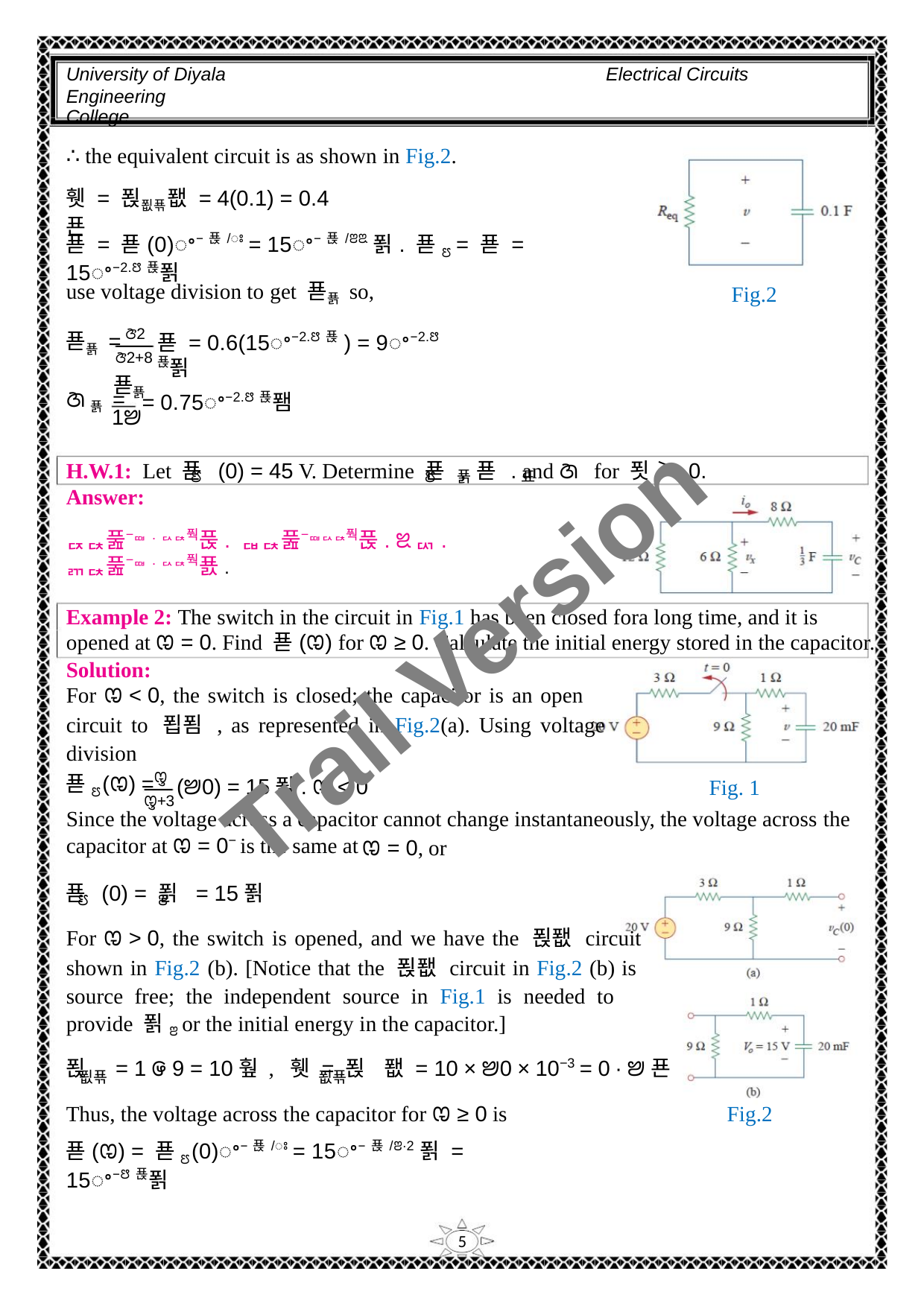

University of Diyala
Engineering College
Electrical Circuits
∴ the equivalent circuit is as shown in Fig.2.
휏 = 푅푒푞퐶 = 4(0.1) = 0.4푠
푣 = 푣(0)ꢀ−푡/ꢁ = 15ꢀ−푡/ꢂꢃ푉. 푣ꢄ = 푣 = 15ꢀ−2.ꢅ푡푉
use voltage division to get 푣푥 so,
Fig.2
ꢆ2
푣 = 0.6(15ꢀ−2.ꢅ푡) = 9ꢀ−2.ꢅ푡푉
푣푥 =
ꢇ푥 =
ꢆ2+8
푣푥
1ꢈ
= 0.75ꢀ−2.ꢅ푡퐴
H.W.1: Let 푣 (0) = 45 V. Determine 푣 , 푣 . and ꢇ for 푓 ≥ 0.
ꢄ
ꢄ
푥
표
Answer:
ퟒퟓ풆−ퟎ.ퟐퟓ풕푽. ퟏퟓ풆−ퟎퟐퟓ풕푽. ꢉퟑ. ퟕퟓ풆−ퟎ.ퟐퟓ풕푨.
Trail Version
Trail Version
Trail Version
Trail Version
Trail Version
Trail Version
Trail Version
Trail Version
Trail Version
Trail Version
Trail Version
Trail Version
Trail Version
Example 2: The switch in the circuit in Fig.1 has been closed fora long time, and it is
opened at ꢊ = 0. Find 푣(ꢊ) for ꢊ ≥ 0. Calculate the initial energy stored in the capacitor.
Solution:
For ꢊ < 0, the switch is closed; the capacitor is an open
circuit to 푑푐 , as represented in Fig.2(a). Using voltage
division
ꢋ
푣ꢄ(ꢊ) =
(ꢈ0) = 15푉. ꢊ < 0
Fig. 1
ꢋ+3
Since the voltage across a capacitor cannot change instantaneously, the voltage across the
capacitor at ꢊ = 0− is the same at
ꢊ = 0, or
푣 (0) = 푉 = 15푉
ꢄ
ꢂ
For ꢊ > 0, the switch is opened, and we have the 푅퐶 circuit
shown in Fig.2 (b). [Notice that the 푅퐶 circuit in Fig.2 (b) is
source free; the independent source in Fig.1 is needed to
provide 푉ꢂ or the initial energy in the capacitor.]
푅 = 1 ꢌ 9 = 10훺 , 휏 = 푅 퐶 = 10 × ꢈ0 × 10−3 = 0 ∙ ꢈ푠
푒푞
푒푞
Thus, the voltage across the capacitor for ꢊ ≥ 0 is
Fig.2
푣(ꢊ) = 푣ꢄ(0)ꢀ−푡/ꢁ = 15ꢀ−푡/ꢂ∙2푉 = 15ꢀ−ꢅ푡푉
5